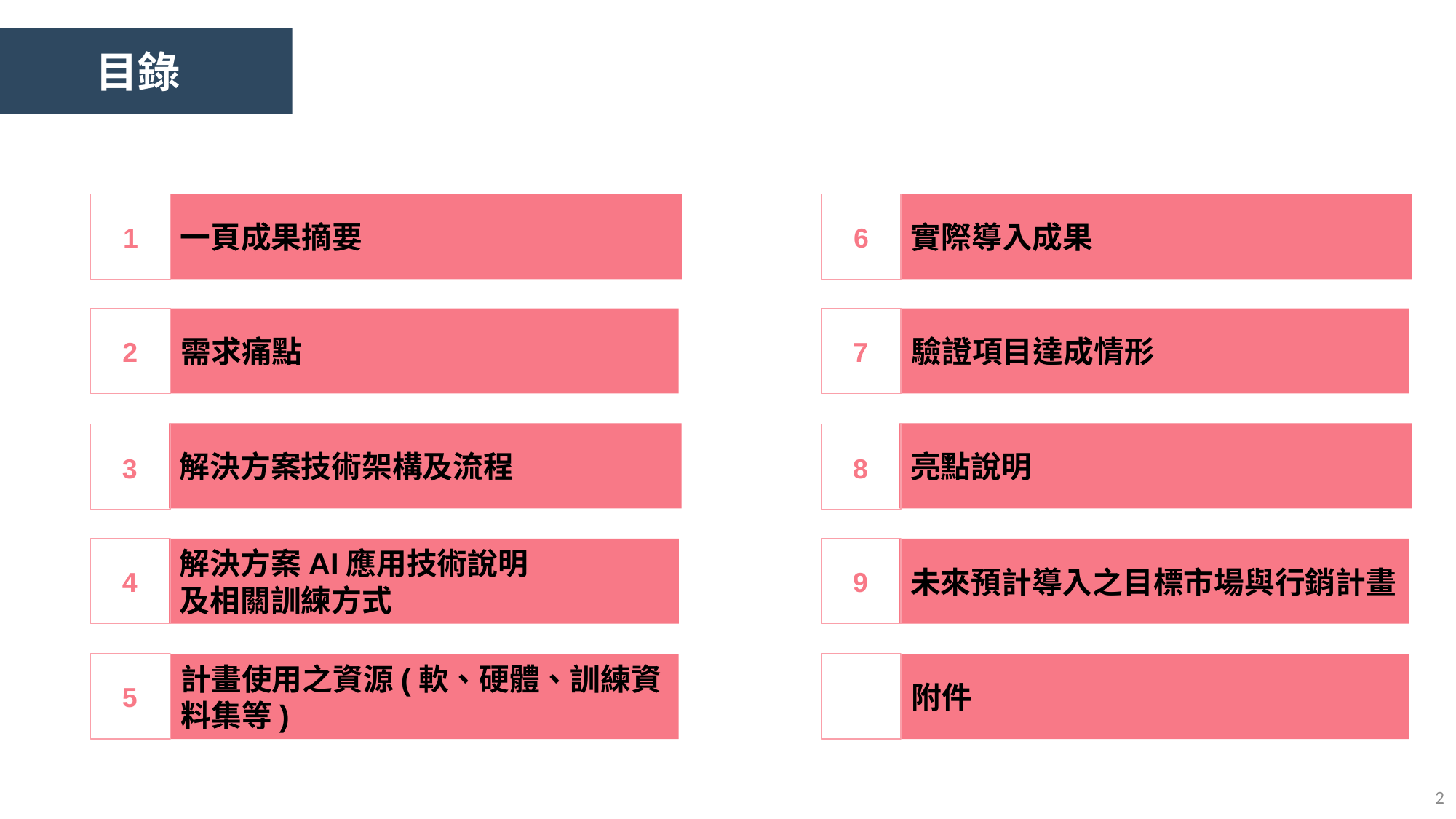

目錄

一頁成果摘要
1

實際導入成果
6

需求痛點
2

驗證項目達成情形
7
解決方案技術架構及流程

3
亮點說明

8

解決方案AI應用技術說明
及相關訓練方式
4

未來預計導入之目標市場與行銷計畫
9

計畫使用之資源(軟、硬體、訓練資料集等)
5

附件

2